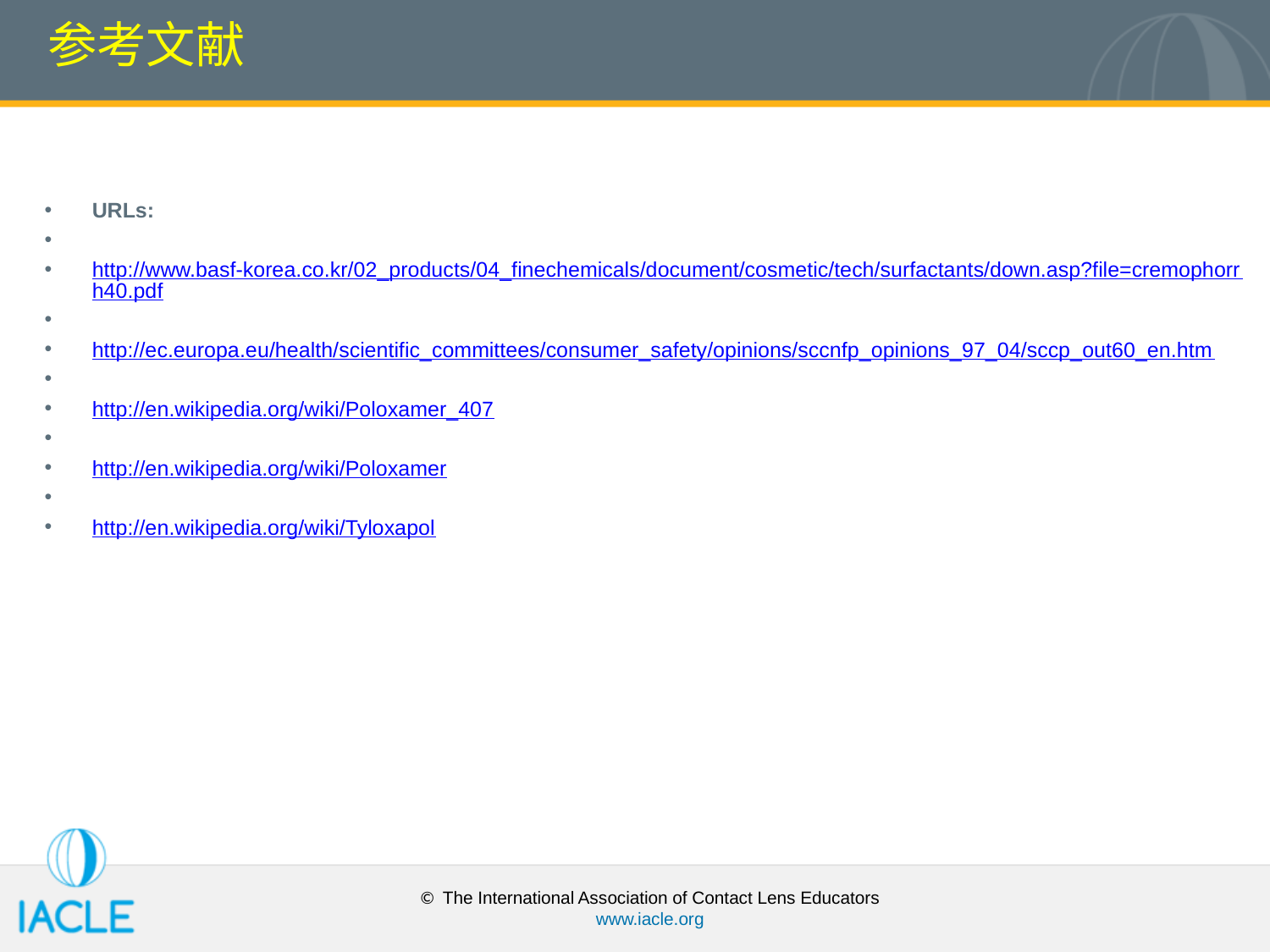

# 参考文献
URLs:

http://www.basf-korea.co.kr/02_products/04_finechemicals/document/cosmetic/tech/surfactants/down.asp?file=cremophorrh40.pdf

http://ec.europa.eu/health/scientific_committees/consumer_safety/opinions/sccnfp_opinions_97_04/sccp_out60_en.htm

http://en.wikipedia.org/wiki/Poloxamer_407

http://en.wikipedia.org/wiki/Poloxamer

http://en.wikipedia.org/wiki/Tyloxapol

©  The International Association of Contact Lens Educators
www.iacle.org